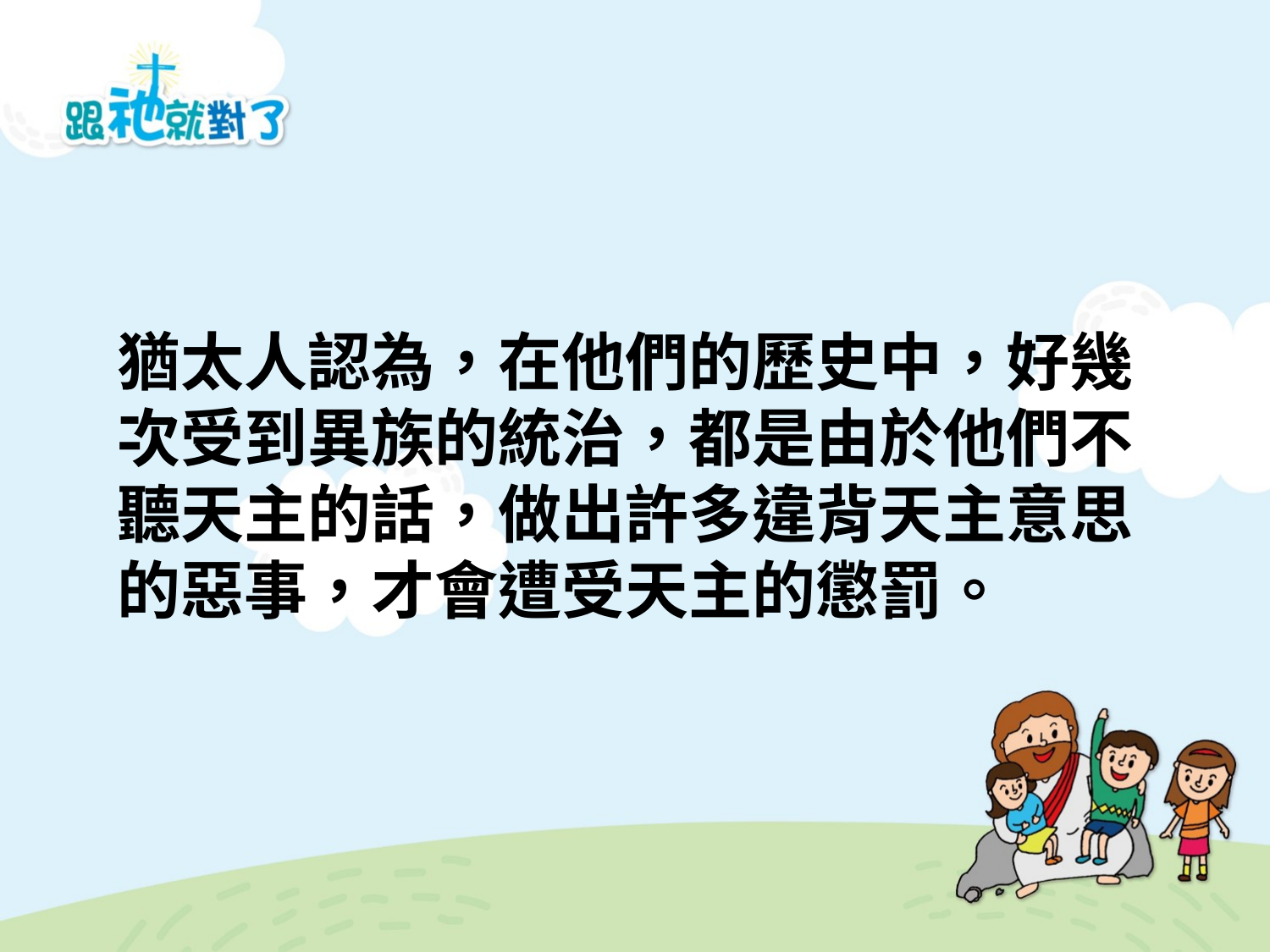

猶太人認為，在他們的歷史中，好幾次受到異族的統治，都是由於他們不聽天主的話，做出許多違背天主意思的惡事，才會遭受天主的懲罰。